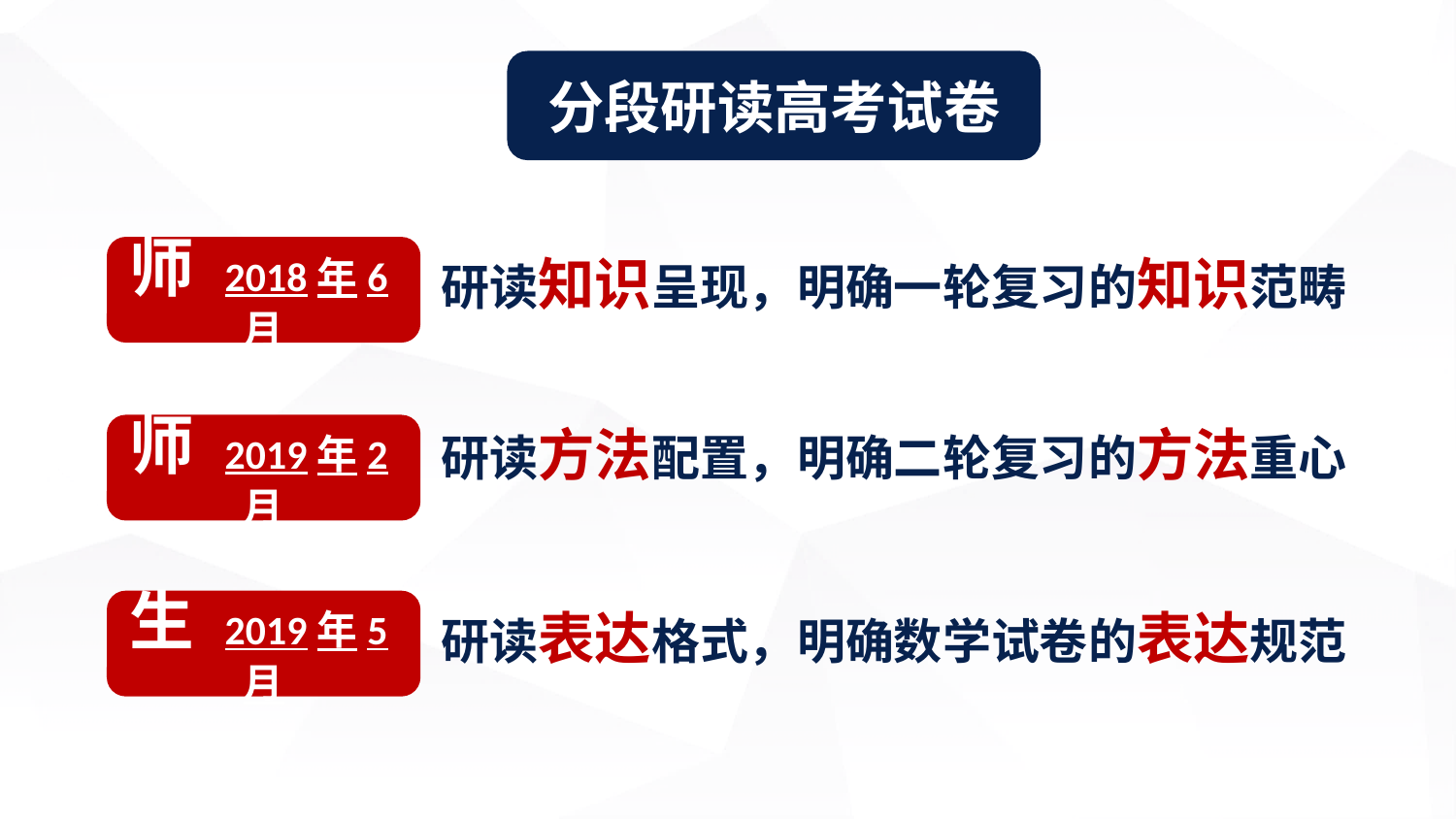

分段研读高考试卷
师 2018年6月
研读知识呈现，明确一轮复习的知识范畴
师 2019年2月
研读方法配置，明确二轮复习的方法重心
生 2019年5月
研读表达格式，明确数学试卷的表达规范